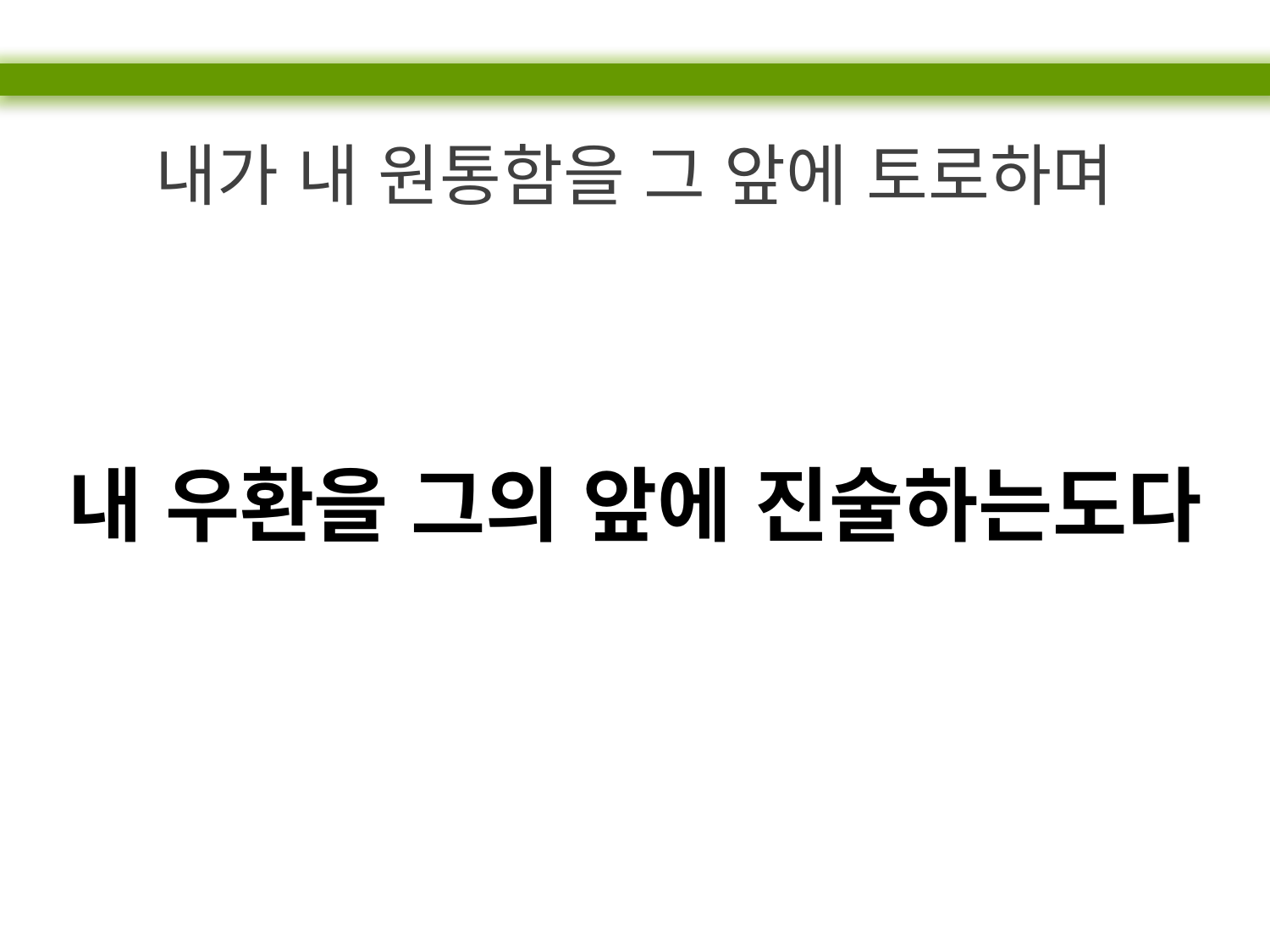

내가 내 원통함을 그 앞에 토로하며
내 우환을 그의 앞에 진술하는도다